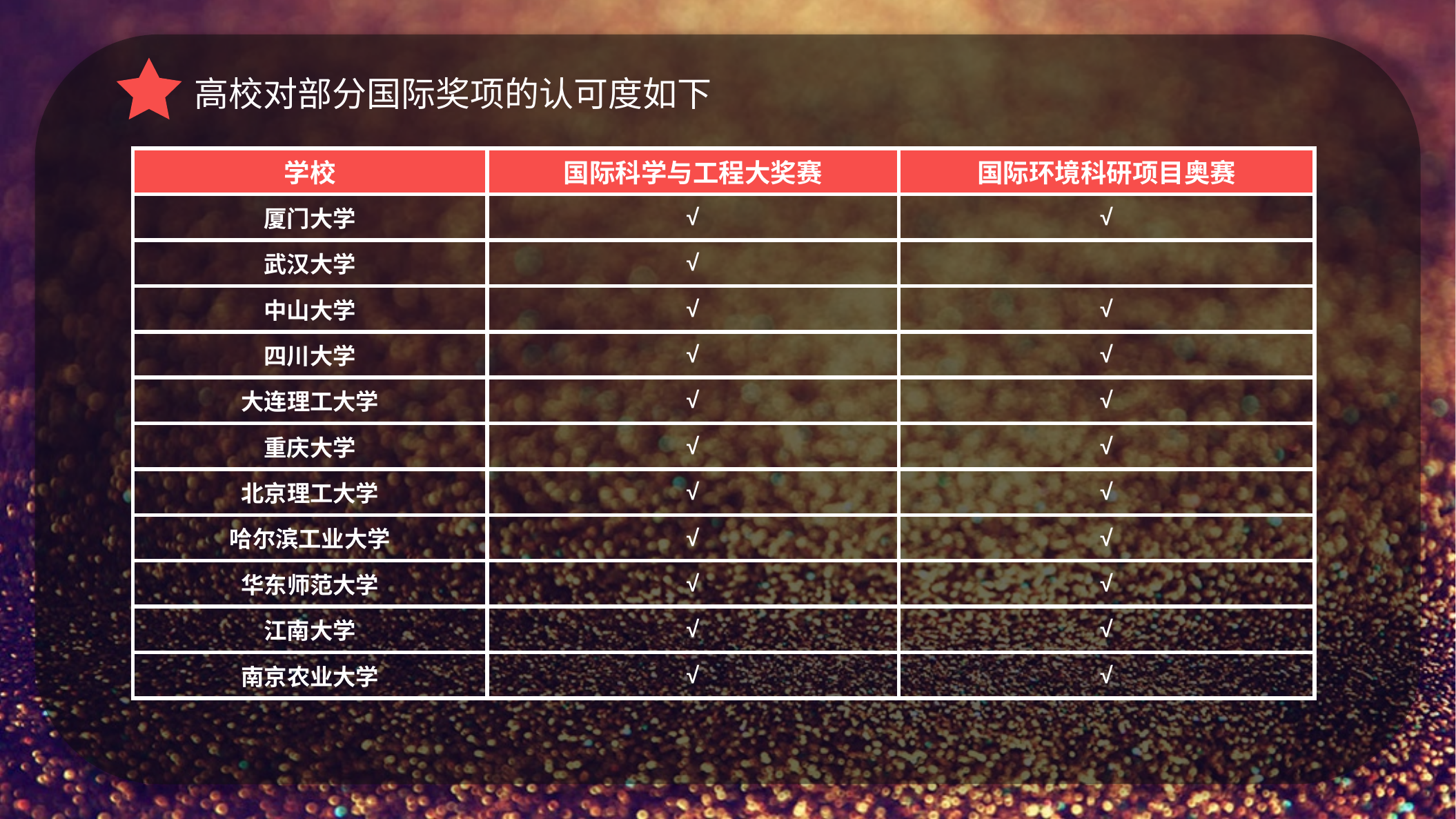

高校对部分国际奖项的认可度如下
| 学校 | 国际科学与工程大奖赛 | 国际环境科研项目奥赛 |
| --- | --- | --- |
| 厦门大学 | √ | √ |
| 武汉大学 | √ |  |
| 中山大学 | √ | √ |
| 四川大学 | √ | √ |
| 大连理工大学 | √ | √ |
| 重庆大学 | √ | √ |
| 北京理工大学 | √ | √ |
| 哈尔滨工业大学 | √ | √ |
| 华东师范大学 | √ | √ |
| 江南大学 | √ | √ |
| 南京农业大学 | √ | √ |